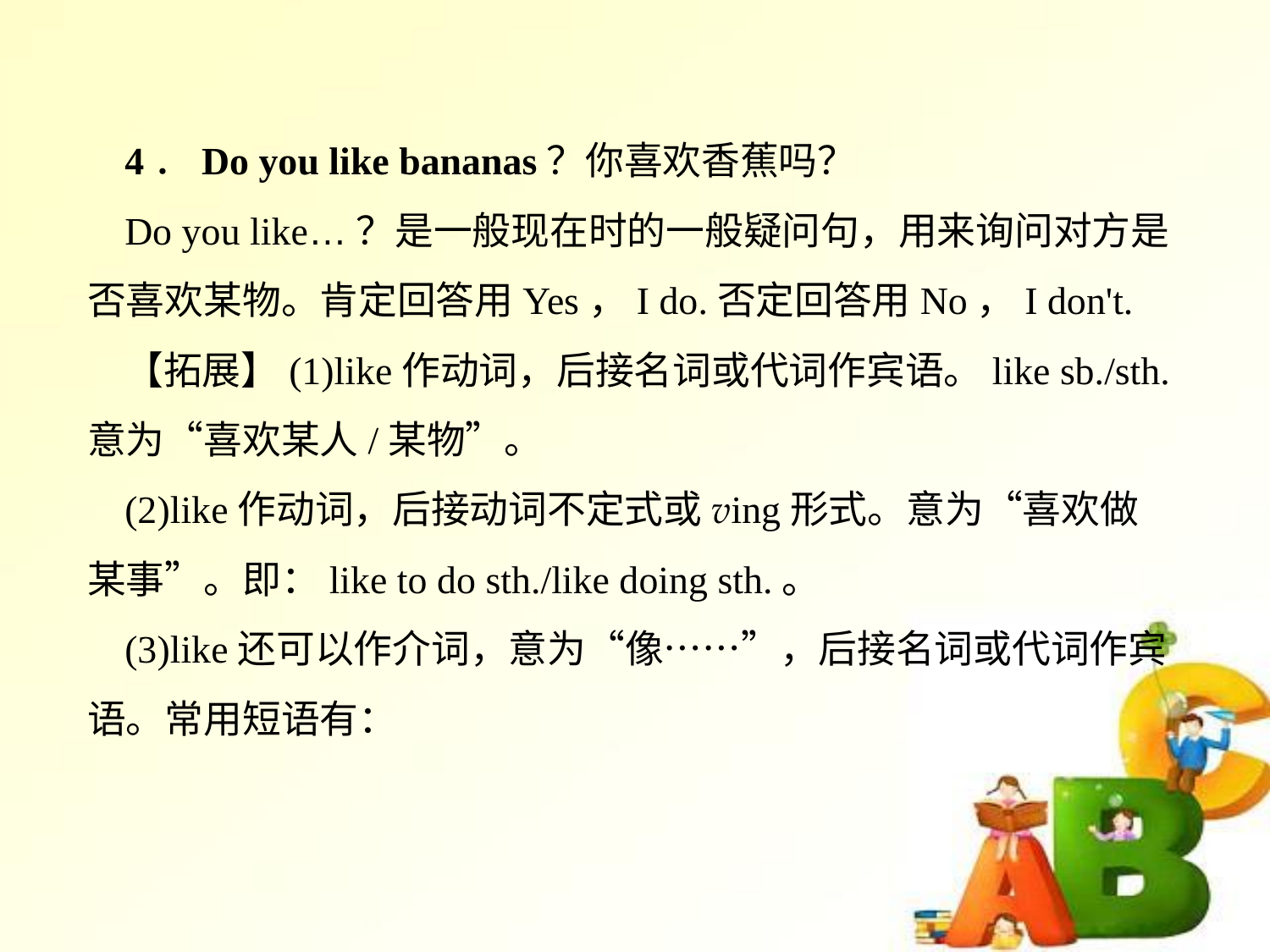

4．Do you like bananas？你喜欢香蕉吗？
Do you like…？是一般现在时的一般疑问句，用来询问对方是否喜欢某物。肯定回答用Yes，I do.否定回答用No，I don't.
【拓展】(1)like作动词，后接名词或代词作宾语。like sb./sth.意为“喜欢某人/某物”。
(2)like作动词，后接动词不定式或v­ing形式。意为“喜欢做某事”。即：like to do sth./like doing sth.。
(3)like还可以作介词，意为“像……”，后接名词或代词作宾语。常用短语有：